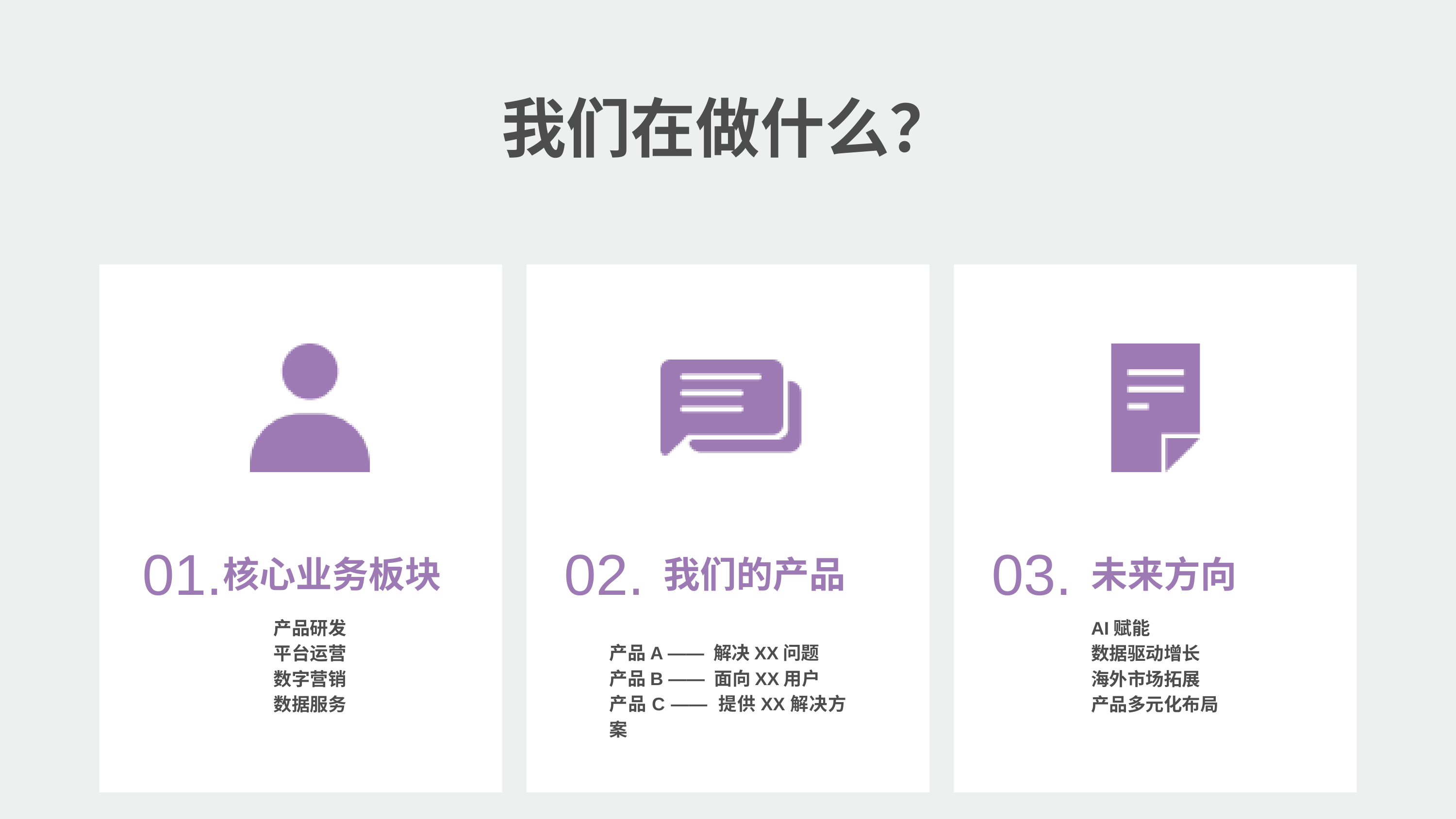

我们在做什么？

01.
02.
03.
核心业务板块
我们的产品
未来方向
产品研发
平台运营
数字营销
数据服务
AI赋能
数据驱动增长
海外市场拓展
产品多元化布局
产品A —— 解决XX问题
产品B —— 面向XX用户
产品C —— 提供XX解决方案